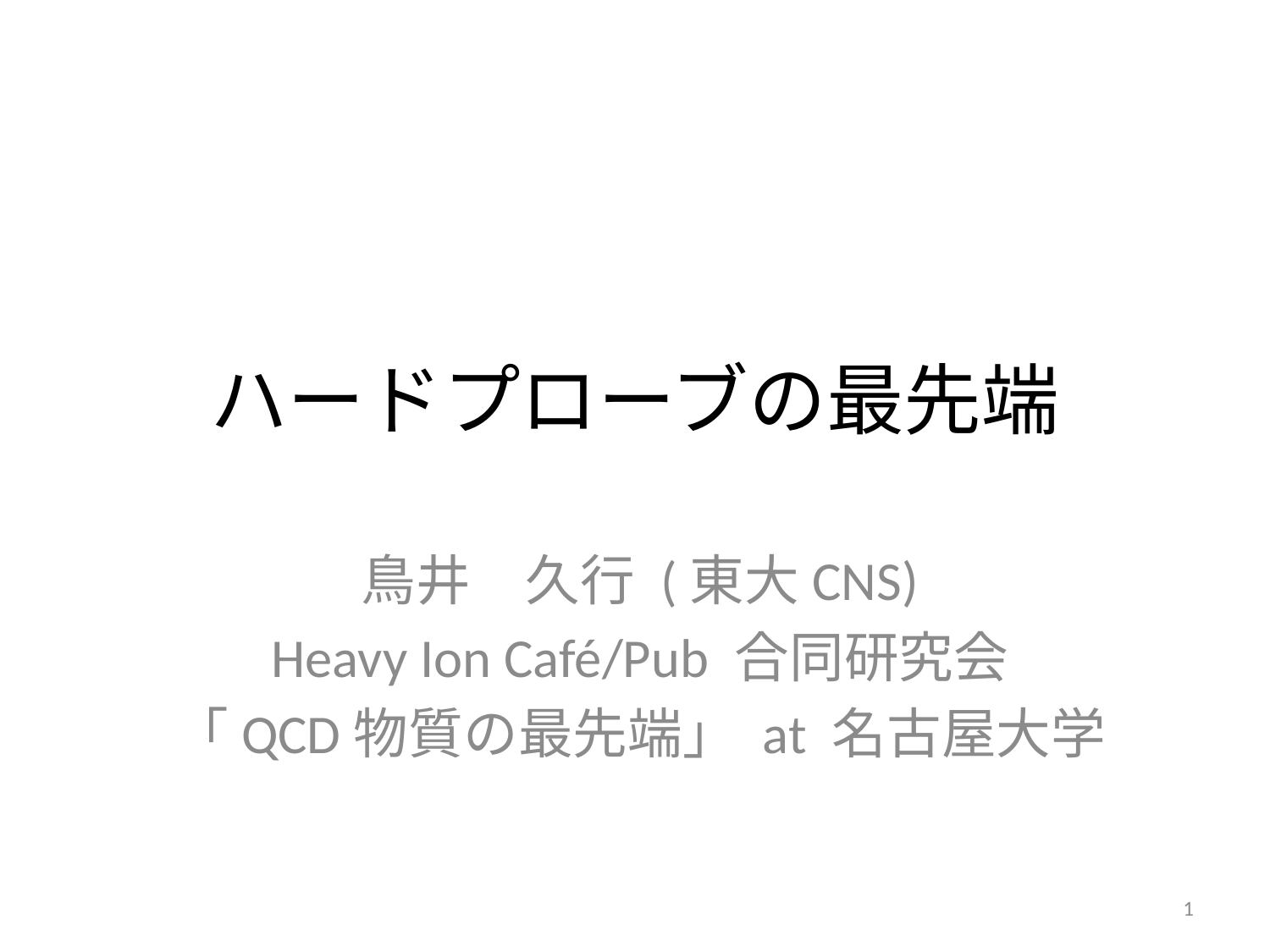

# ハードプローブの最先端
鳥井　久行 (東大CNS)
Heavy Ion Café/Pub 合同研究会
「QCD物質の最先端」 at 名古屋大学
1